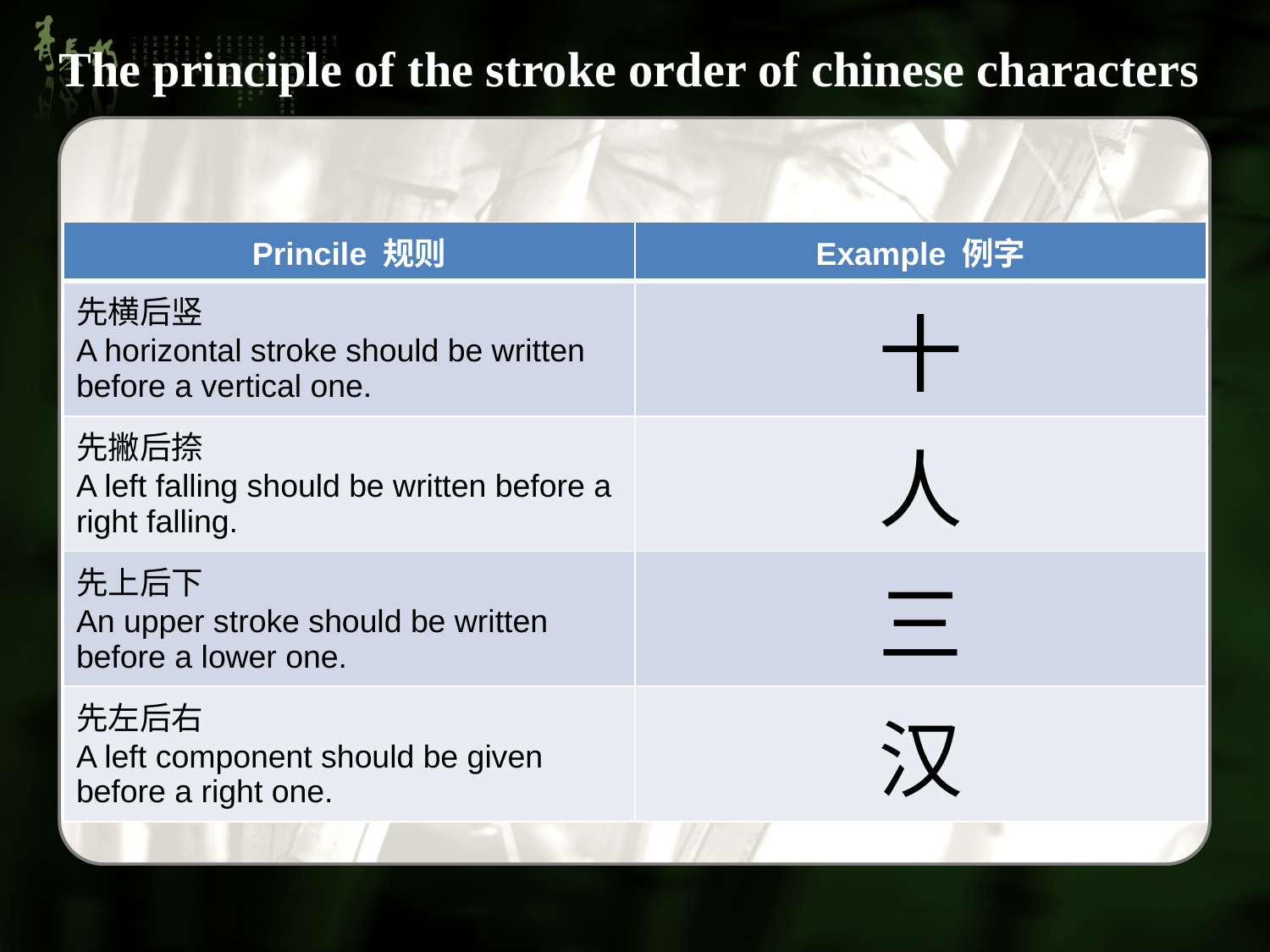

# The principle of the stroke order of chinese characters
| Princile 规则 | Example 例字 |
| --- | --- |
| 先横后竖 A horizontal stroke should be written before a vertical one. | 十 |
| 先撇后捺 A left falling should be written before a right falling. | 人 |
| 先上后下 An upper stroke should be written before a lower one. | 三 |
| 先左后右 A left component should be given before a right one. | 汉 |